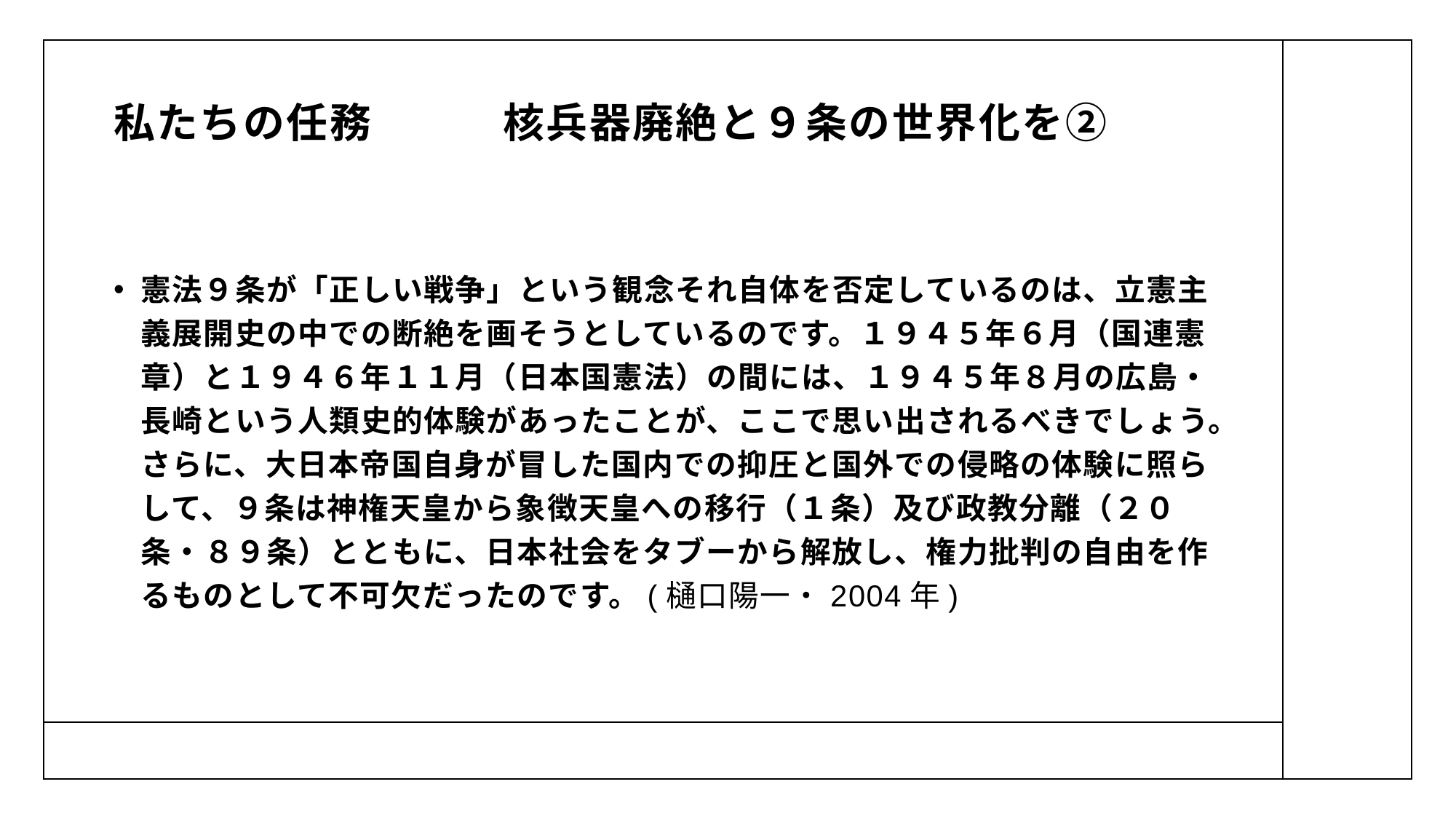

# 私たちの任務　　　核兵器廃絶と９条の世界化を②
憲法９条が「正しい戦争」という観念それ自体を否定しているのは、立憲主義展開史の中での断絶を画そうとしているのです。１９４５年６月（国連憲章）と１９４６年１１月（日本国憲法）の間には、１９４５年８月の広島・長崎という人類史的体験があったことが、ここで思い出されるべきでしょう。さらに、大日本帝国自身が冒した国内での抑圧と国外での侵略の体験に照らして、９条は神権天皇から象徴天皇への移行（１条）及び政教分離（２０条・８９条）とともに、日本社会をタブーから解放し、権力批判の自由を作るものとして不可欠だったのです。(樋口陽一・2004年)